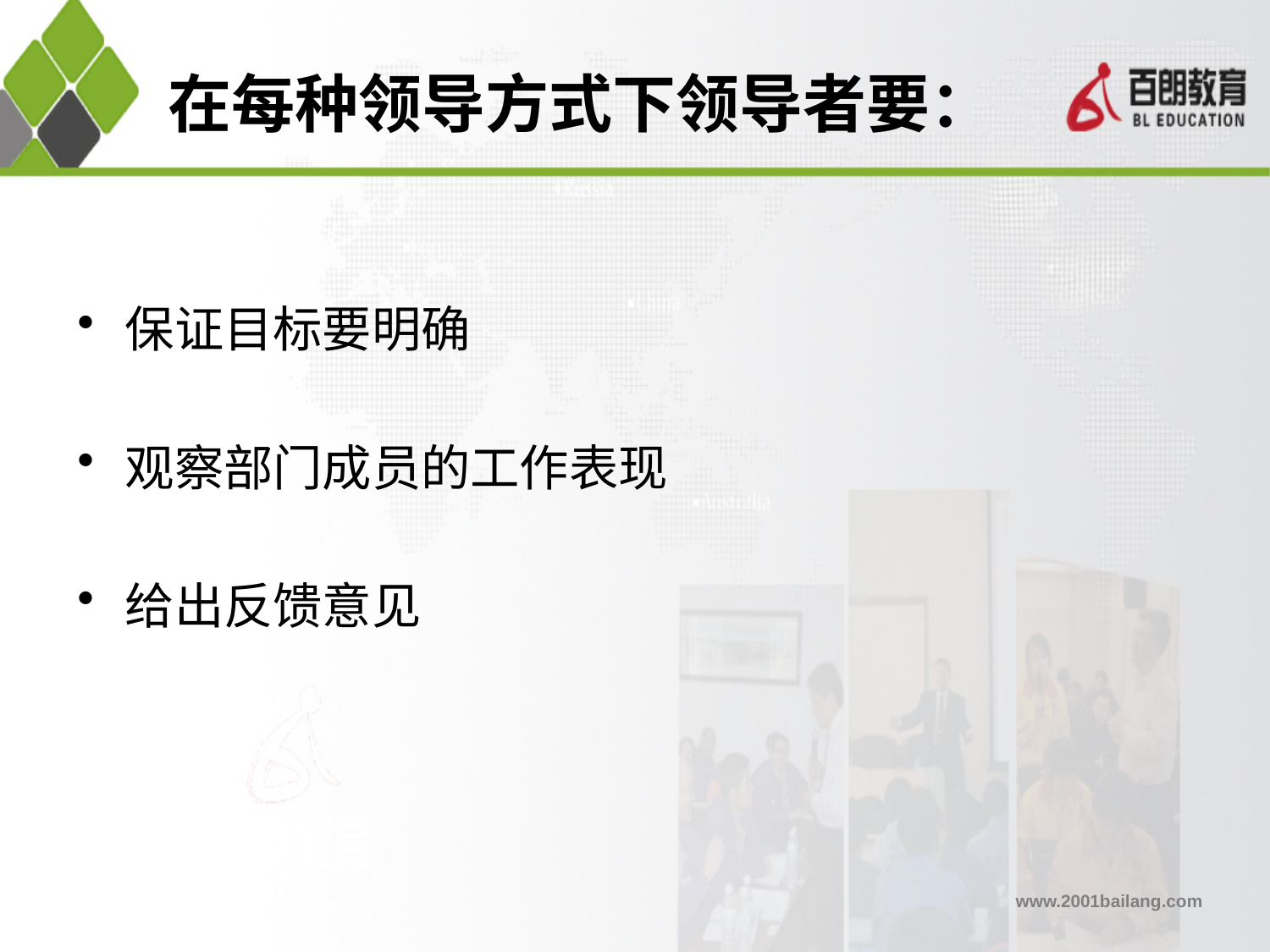

# 在每种领导方式下领导者要：

保证目标要明确

观察部门成员的工作表现

给出反馈意见